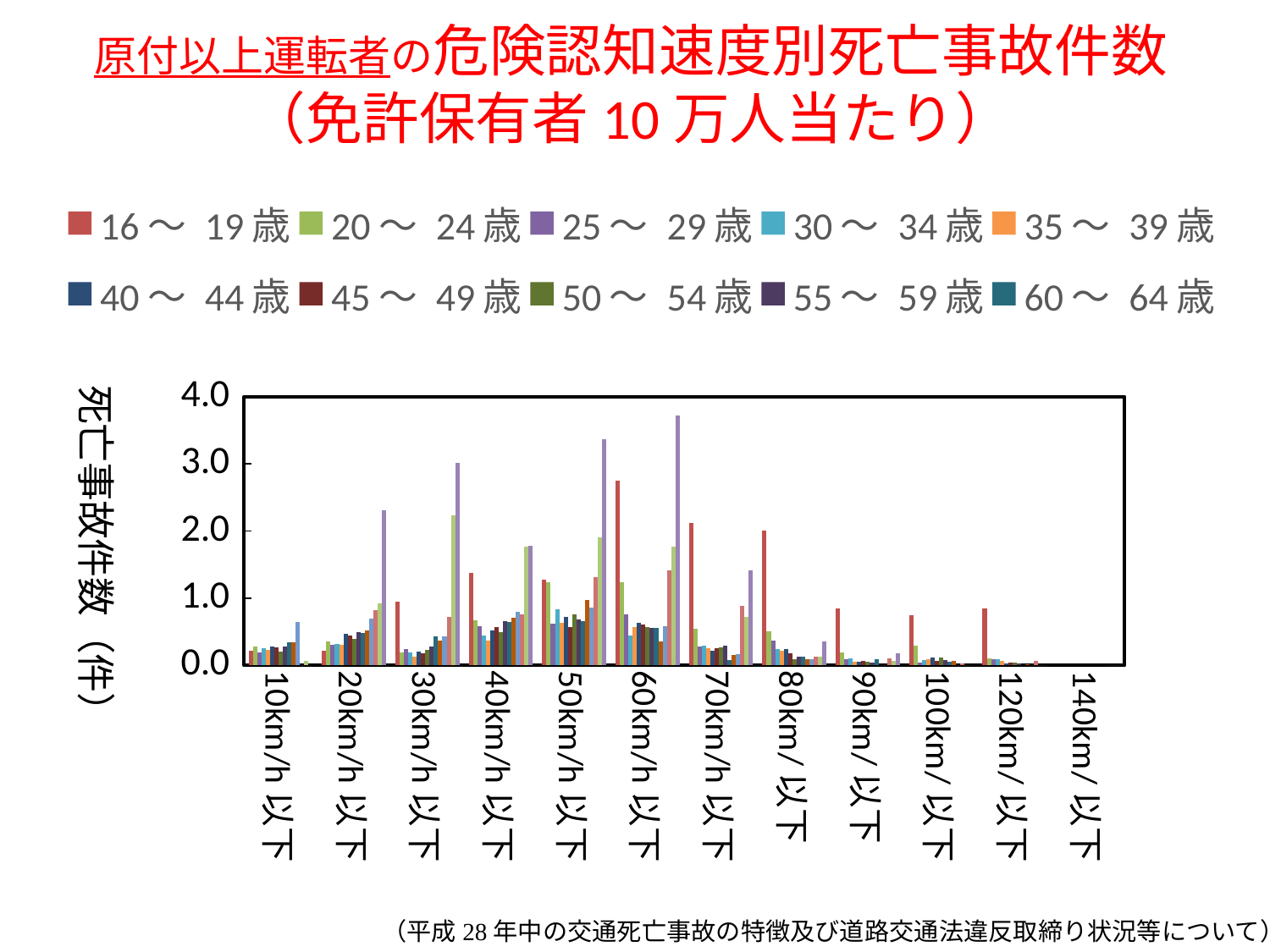

# 原付以上運転者の危険認知速度別死亡事故件数 （免許保有者10万人当たり）

[unsupported chart]

（平成28年中の交通死亡事故の特徴及び道路交通法違反取締り状況等について）